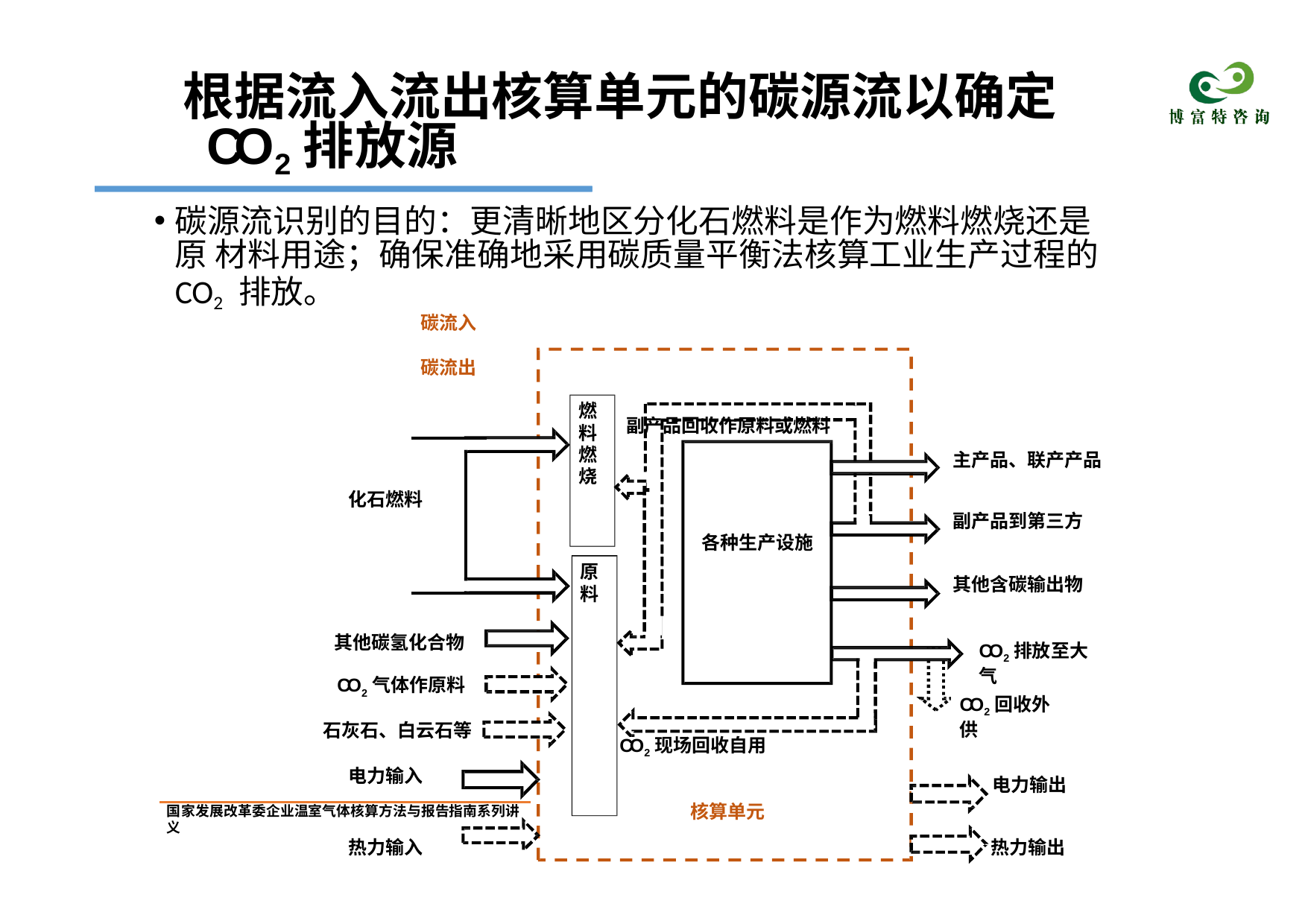

# 根据流入流出核算单元的碳源流以确定  CO2排放源
碳源流识别的目的：更清晰地区分化石燃料是作为燃料燃烧还是原 材料用途；确保准确地采用碳质量平衡法核算工业生产过程的CO2  排放。
碳流入	碳流出

副产品回收作原料或燃料

燃 料 燃 烧

主产品、联产产品

化石燃料

副产品到第三方

各种生产设施

原 料

其他含碳输出物

其他碳氢化合物

CO2排放至大气

CO2气体作原料
石灰石、白云石等

CO2回收外供

CO2现场回收自用

电力输入

电力输出

核算单元
国家发展改革委企业温室气体核算方法与报告指南系列讲义
热力输入

热力输出